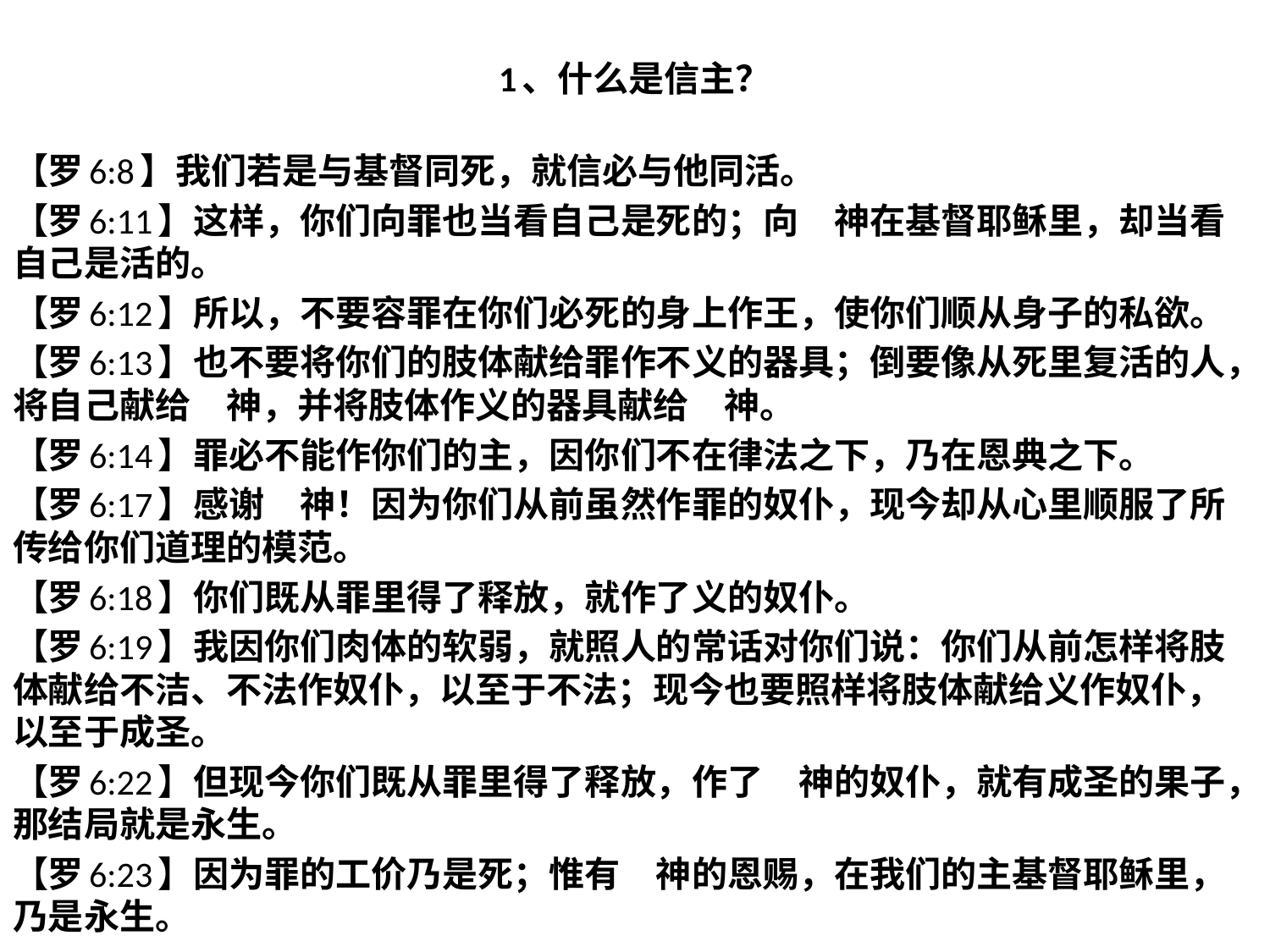

1、什么是信主？
【罗6:8】我们若是与基督同死，就信必与他同活。
【罗6:11】这样，你们向罪也当看自己是死的；向　神在基督耶稣里，却当看自己是活的。
【罗6:12】所以，不要容罪在你们必死的身上作王，使你们顺从身子的私欲。
【罗6:13】也不要将你们的肢体献给罪作不义的器具；倒要像从死里复活的人，将自己献给　神，并将肢体作义的器具献给　神。
【罗6:14】罪必不能作你们的主，因你们不在律法之下，乃在恩典之下。
【罗6:17】感谢　神！因为你们从前虽然作罪的奴仆，现今却从心里顺服了所传给你们道理的模范。
【罗6:18】你们既从罪里得了释放，就作了义的奴仆。
【罗6:19】我因你们肉体的软弱，就照人的常话对你们说：你们从前怎样将肢体献给不洁、不法作奴仆，以至于不法；现今也要照样将肢体献给义作奴仆，以至于成圣。
【罗6:22】但现今你们既从罪里得了释放，作了　神的奴仆，就有成圣的果子，那结局就是永生。
【罗6:23】因为罪的工价乃是死；惟有　神的恩赐，在我们的主基督耶稣里，乃是永生。
#